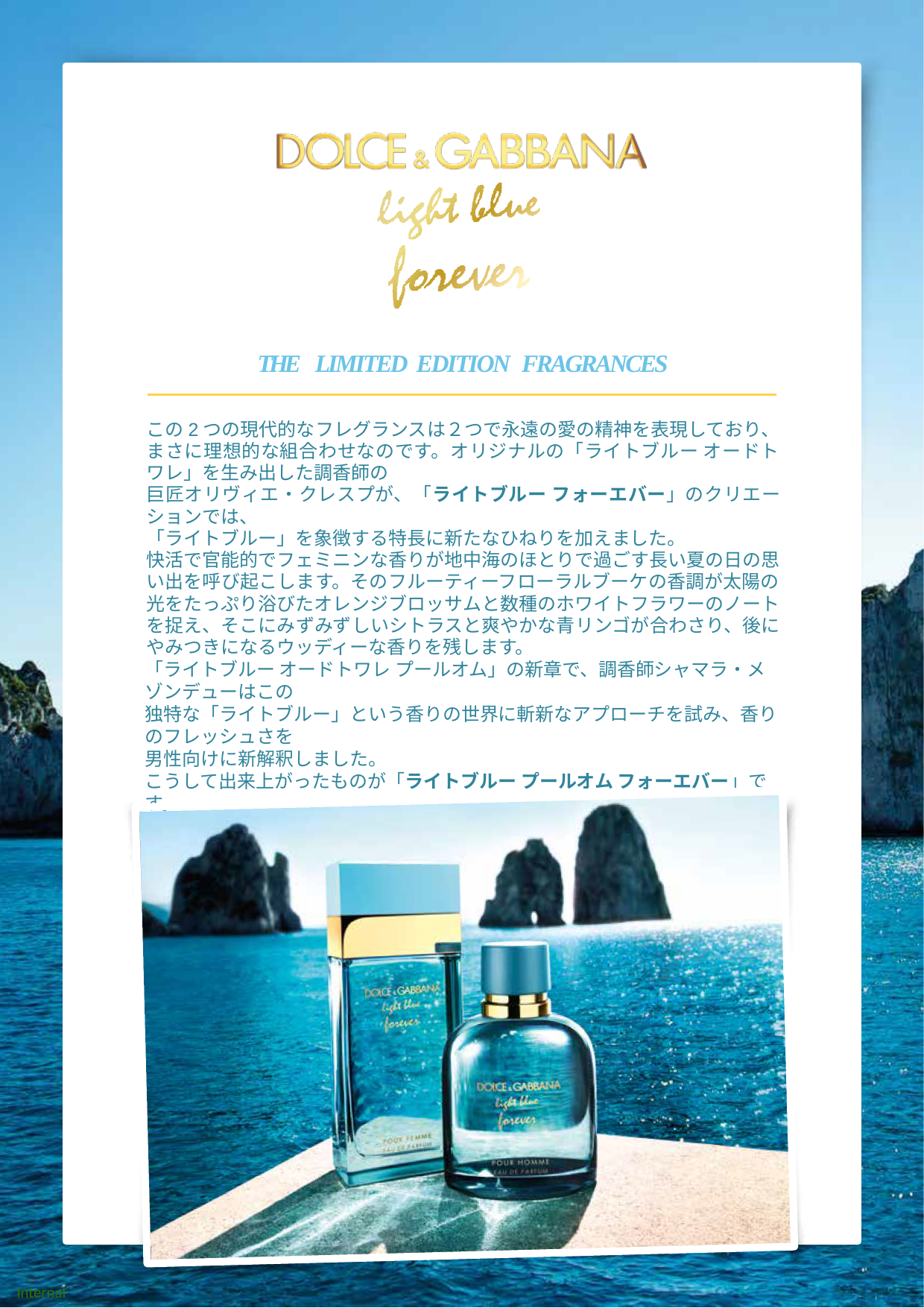

THE    LIMITED  EDITION  FRAGRANCES

この2つの現代的なフレグランスは２つで永遠の愛の精神を表現しており、まさに理想的な組合わせなのです。オリジナルの「ライトブルー オードトワレ」を生み出した調香師の
巨匠オリヴィエ・クレスプが、「ライトブルー フォーエバー」のクリエーションでは、
「ライトブルー」を象徴する特長に新たなひねりを加えました。
快活で官能的でフェミニンな香りが地中海のほとりで過ごす長い夏の日の思い出を呼び起こします。そのフルーティーフローラルブーケの香調が太陽の光をたっぷり浴びたオレンジブロッサムと数種のホワイトフラワーのノートを捉え、そこにみずみずしいシトラスと爽やかな青リンゴが合わさり、後にやみつきになるウッディーな香りを残します。
「ライトブルー オードトワレ プールオム」の新章で、調香師シャマラ・メゾンデューはこの
独特な「ライトブルー」という香りの世界に斬新なアプローチを試み、香りのフレッシュさを
男性向けに新解釈しました。
こうして出来上がったものが「ライトブルー プールオム フォーエバー」です。
フレッシュさを大胆に新しく表現したこの男性用オードパルファムは、香りの濃さと軽やかさをブレンドし、芳醇で癖になる香りをつくり出しています。このシトラスウッディー調の
フレグランスでは、グレープフルーツとベルガモットの爽やかなノート、そして大地が香る
ベチバーと官能的なパチョリが織り成す癖になる香りの違いが際立ちます。